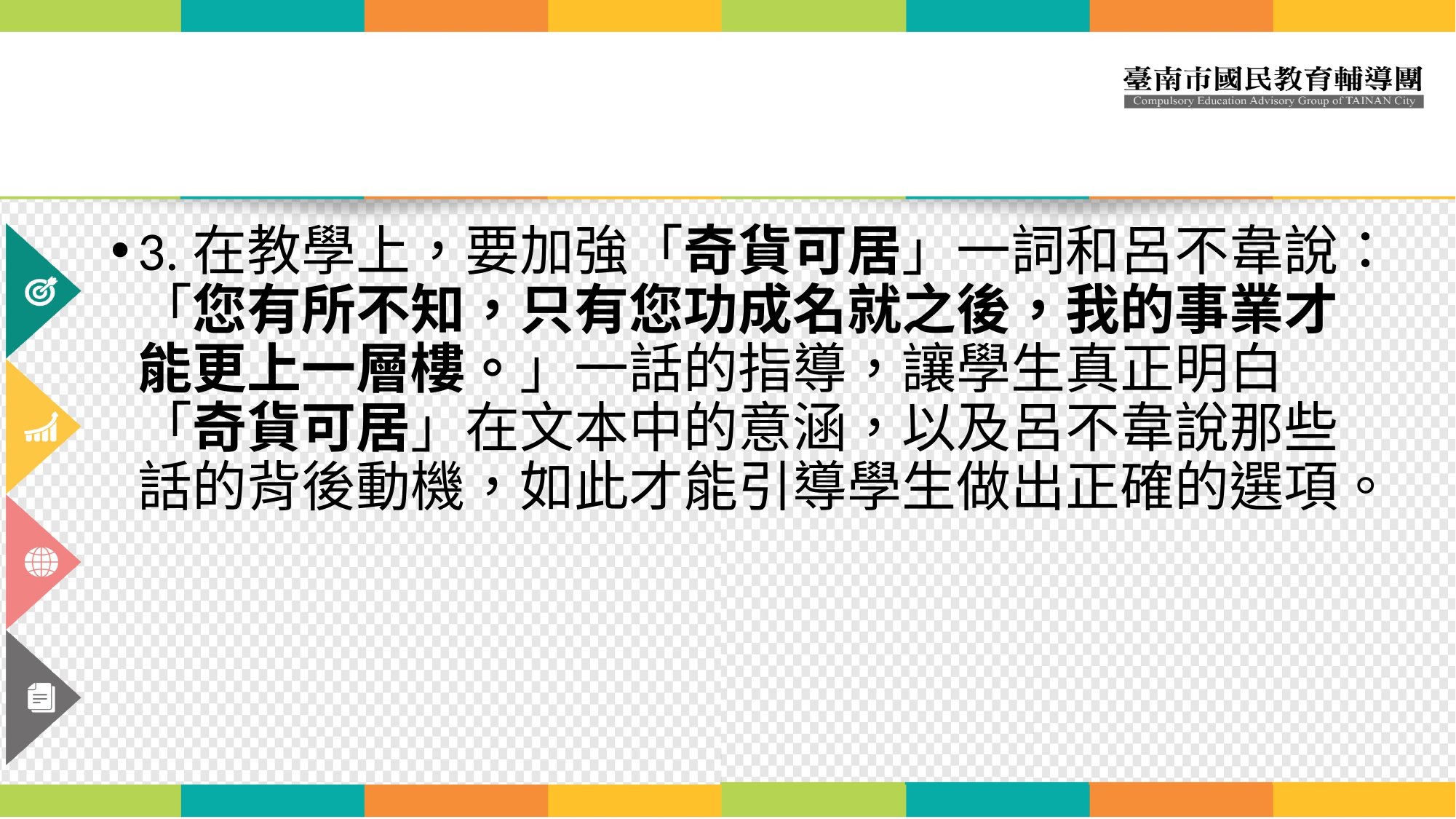

3.在教學上，要加強「奇貨可居」一詞和呂不韋說：「您有所不知，只有您功成名就之後，我的事業才能更上一層樓。」一話的指導，讓學生真正明白「奇貨可居」在文本中的意涵，以及呂不韋說那些話的背後動機，如此才能引導學生做出正確的選項。